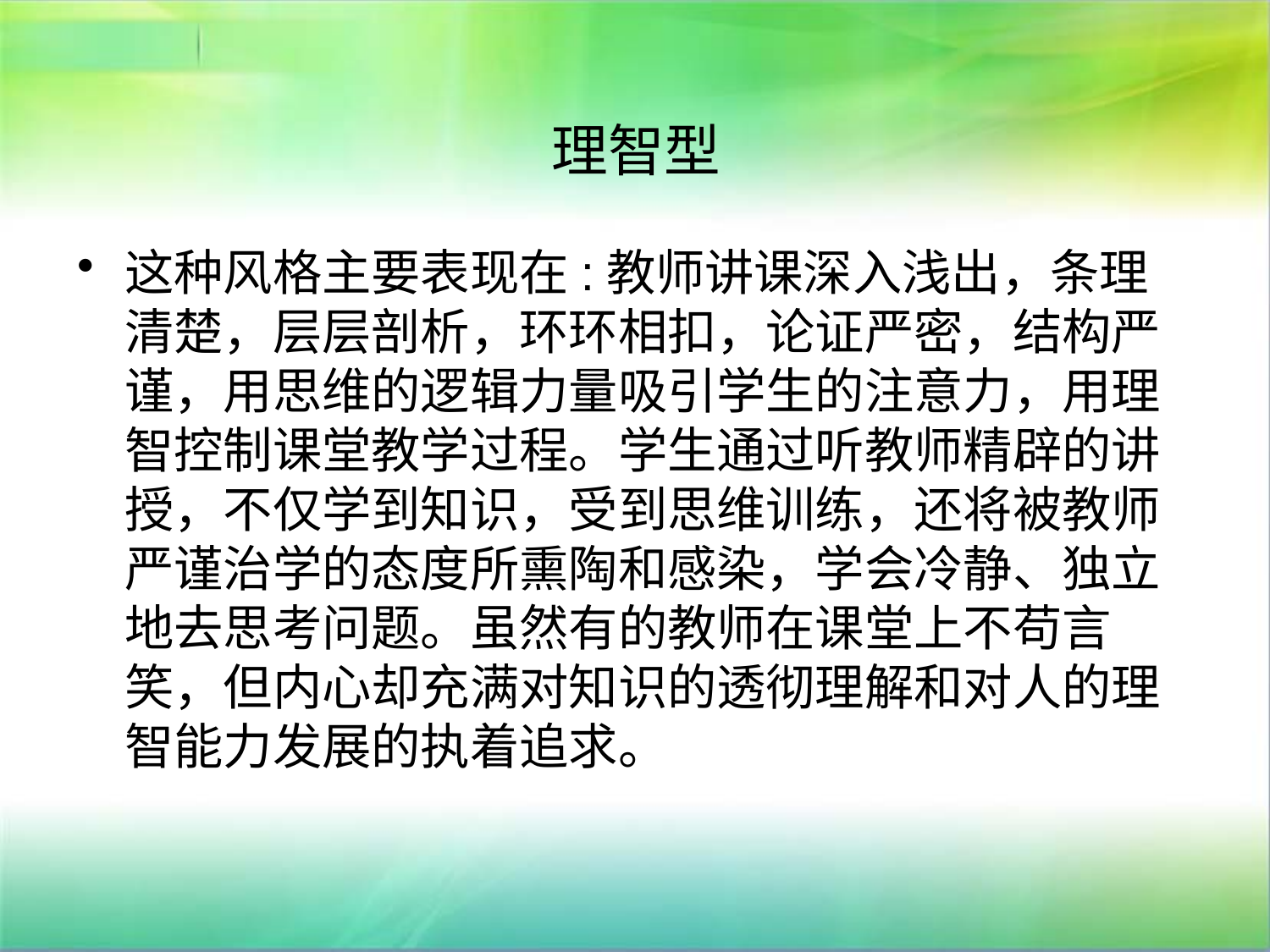

# 理智型
这种风格主要表现在:教师讲课深入浅出，条理清楚，层层剖析，环环相扣，论证严密，结构严谨，用思维的逻辑力量吸引学生的注意力，用理智控制课堂教学过程。学生通过听教师精辟的讲授，不仅学到知识，受到思维训练，还将被教师严谨治学的态度所熏陶和感染，学会冷静、独立地去思考问题。虽然有的教师在课堂上不苟言笑，但内心却充满对知识的透彻理解和对人的理智能力发展的执着追求。